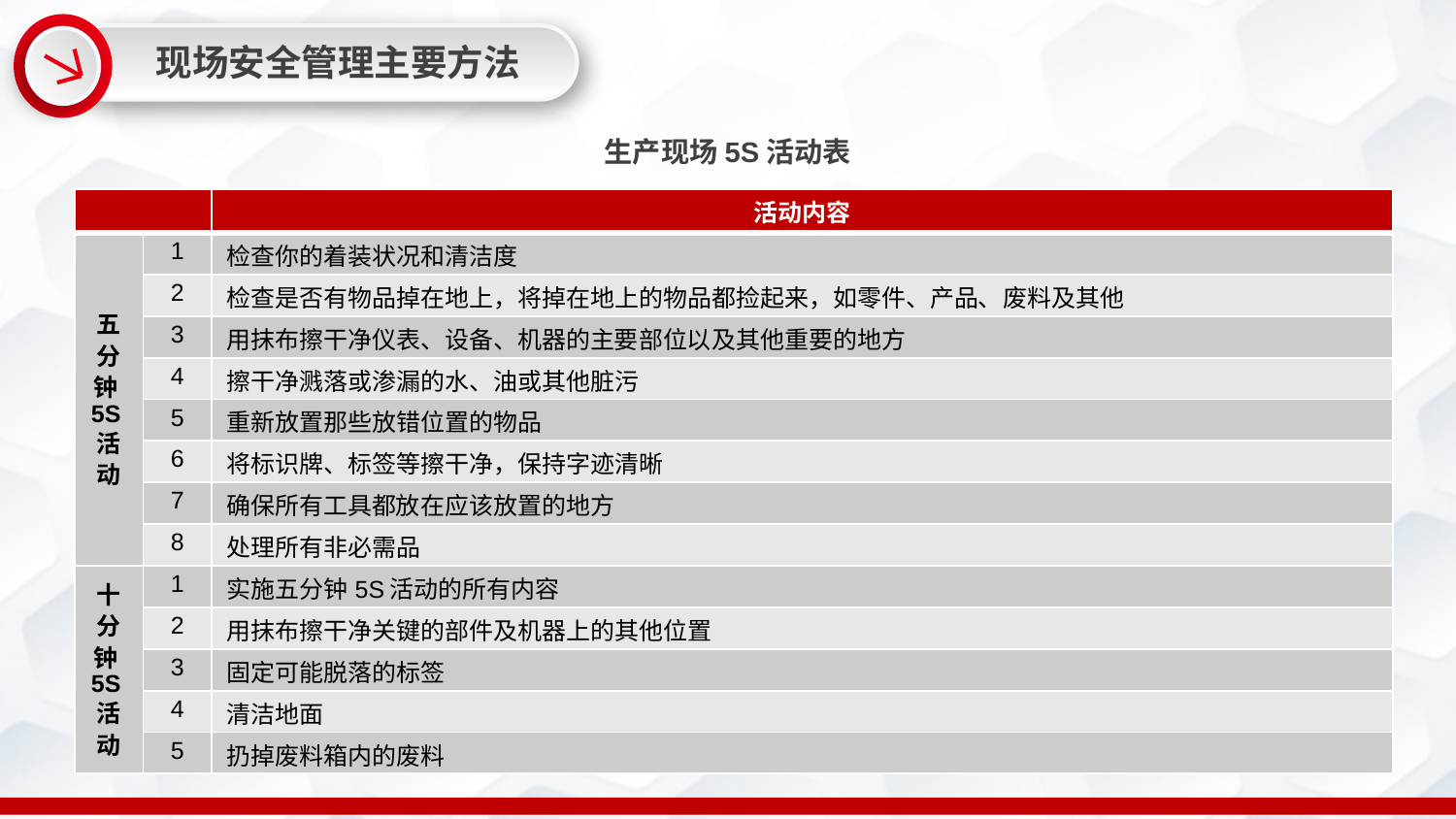

现场安全管理主要方法
生产现场5S活动表
|  |  | 活动内容 |
| --- | --- | --- |
| 五分钟5S活动 | 1 | 检查你的着装状况和清洁度 |
|  | 2 | 检查是否有物品掉在地上，将掉在地上的物品都捡起来，如零件、产品、废料及其他 |
|  | 3 | 用抹布擦干净仪表、设备、机器的主要部位以及其他重要的地方 |
|  | 4 | 擦干净溅落或渗漏的水、油或其他脏污 |
|  | 5 | 重新放置那些放错位置的物品 |
|  | 6 | 将标识牌、标签等擦干净，保持字迹清晰 |
|  | 7 | 确保所有工具都放在应该放置的地方 |
|  | 8 | 处理所有非必需品 |
| 十分钟5S活动 | 1 | 实施五分钟5S活动的所有内容 |
|  | 2 | 用抹布擦干净关键的部件及机器上的其他位置 |
|  | 3 | 固定可能脱落的标签 |
|  | 4 | 清洁地面 |
|  | 5 | 扔掉废料箱内的废料 |